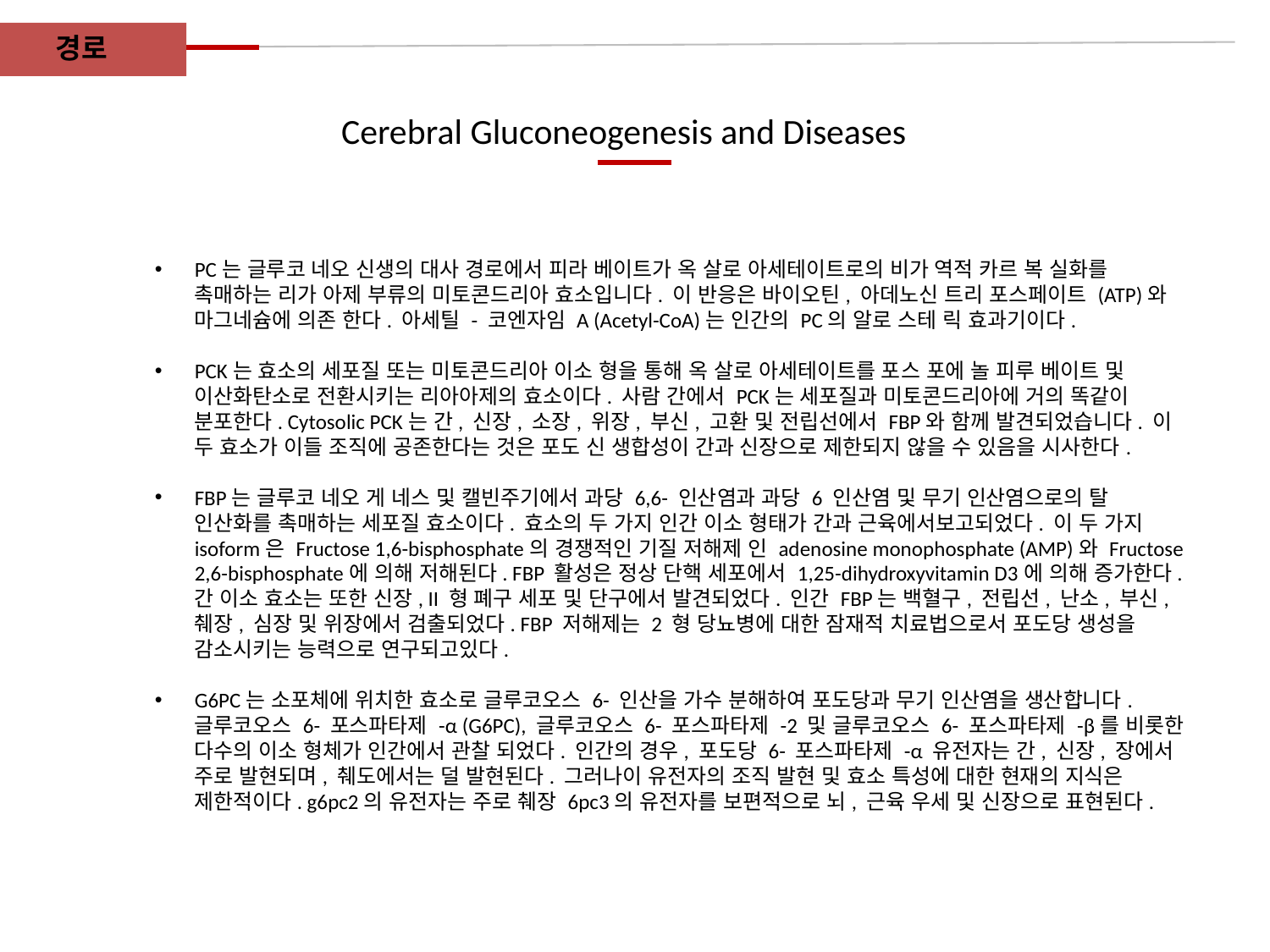

경로

Cerebral Gluconeogenesis and Diseases

PC는 글루코 네오 신생의 대사 경로에서 피라 베이트가 옥 살로 아세테이트로의 비가 역적 카르 복 실화를 촉매하는 리가 아제 부류의 미토콘드리아 효소입니다. 이 반응은 바이오틴, 아데노신 트리 포스페이트 (ATP)와 마그네슘에 의존 한다. 아세틸 - 코엔자임 A (Acetyl-CoA)는 인간의 PC의 알로 스테 릭 효과기이다.

PCK는 효소의 세포질 또는 미토콘드리아 이소 형을 통해 옥 살로 아세테이트를 포스 포에 놀 피루 베이트 및 이산화탄소로 전환시키는 리아아제의 효소이다. 사람 간에서 PCK는 세포질과 미토콘드리아에 거의 똑같이 분포한다. Cytosolic PCK는 간, 신장, 소장, 위장, 부신, 고환 및 전립선에서 FBP와 함께 발견되었습니다. 이 두 효소가 이들 조직에 공존한다는 것은 포도 신 생합성이 간과 신장으로 제한되지 않을 수 있음을 시사한다.

FBP는 글루코 네오 게 네스 및 캘빈주기에서 과당 6,6- 인산염과 과당 6 인산염 및 무기 인산염으로의 탈 인산화를 촉매하는 세포질 효소이다. 효소의 두 가지 인간 이소 형태가 간과 근육에서보고되었다. 이 두 가지 isoform은 Fructose 1,6-bisphosphate의 경쟁적인 기질 저해제 인 adenosine monophosphate (AMP)와 Fructose 2,6-bisphosphate에 의해 저해된다. FBP 활성은 정상 단핵 세포에서 1,25-dihydroxyvitamin D3에 의해 증가한다. 간 이소 효소는 또한 신장, II 형 폐구 세포 및 단구에서 발견되었다. 인간 FBP는 백혈구, 전립선, 난소, 부신, 췌장, 심장 및 위장에서 검출되었다. FBP 저해제는 2 형 당뇨병에 대한 잠재적 치료법으로서 포도당 생성을 감소시키는 능력으로 연구되고있다.

G6PC는 소포체에 위치한 효소로 글루코오스 6- 인산을 가수 분해하여 포도당과 무기 인산염을 생산합니다. 글루코오스 6- 포스파타제 -α (G6PC), 글루코오스 6- 포스파타제 -2 및 글루코오스 6- 포스파타제 -β를 비롯한 다수의 이소 형체가 인간에서 관찰 되었다. 인간의 경우, 포도당 6- 포스파타제 -α 유전자는 간, 신장, 장에서 주로 발현되며, 췌도에서는 덜 발현된다. 그러나이 유전자의 조직 발현 및 효소 특성에 대한 현재의 지식은 제한적이다. g6pc2의 유전자는 주로 췌장 6pc3의 유전자를 보편적으로 뇌, 근육 우세 및 신장으로 표현된다.